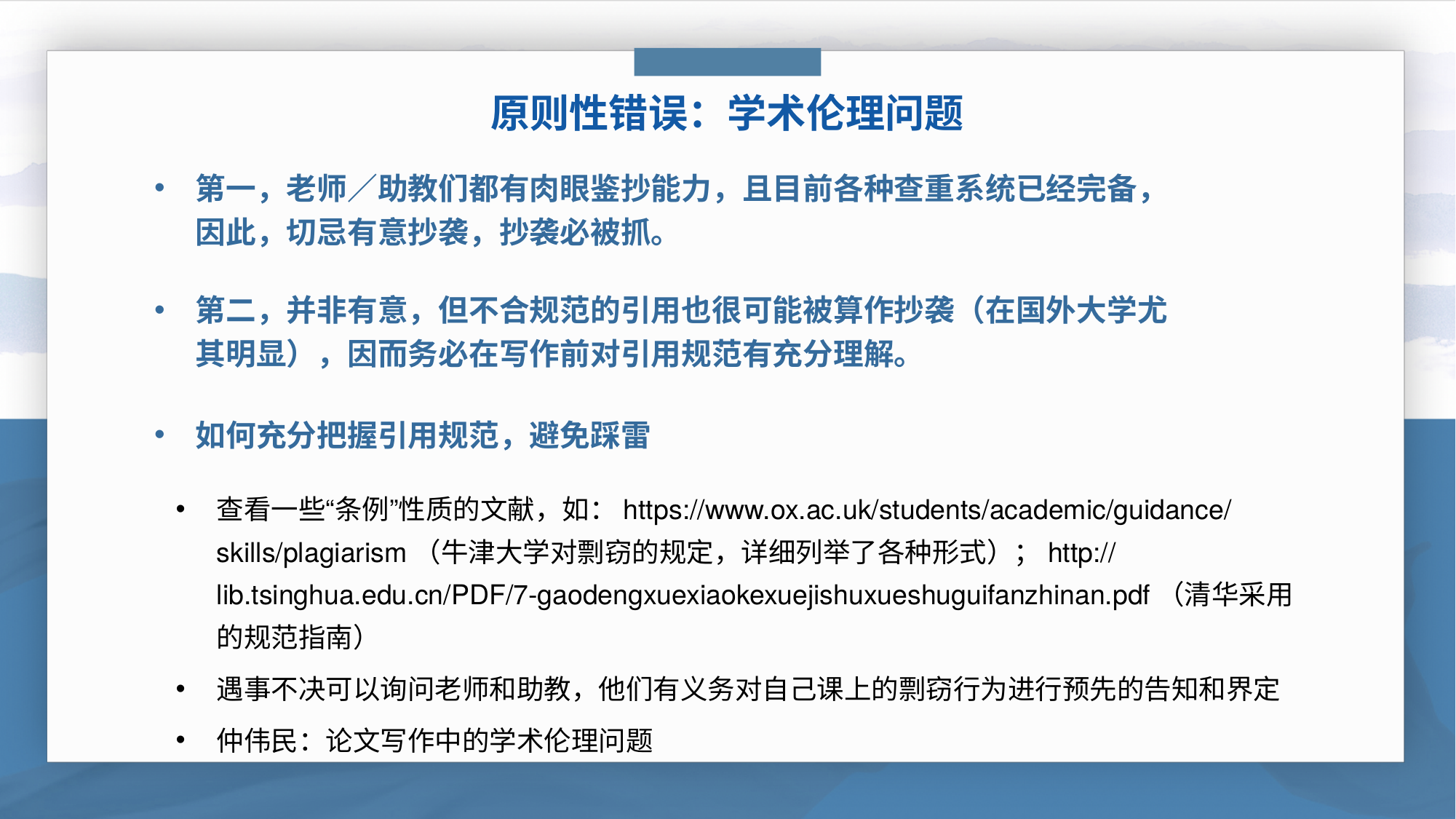

原则性错误：学术伦理问题
第一，老师／助教们都有肉眼鉴抄能力，且目前各种查重系统已经完备，因此，切忌有意抄袭，抄袭必被抓。
第二，并非有意，但不合规范的引用也很可能被算作抄袭（在国外大学尤其明显），因而务必在写作前对引用规范有充分理解。
如何充分把握引用规范，避免踩雷
查看一些“条例”性质的文献，如：https://www.ox.ac.uk/students/academic/guidance/skills/plagiarism（牛津大学对剽窃的规定，详细列举了各种形式）；http://lib.tsinghua.edu.cn/PDF/7-gaodengxuexiaokexuejishuxueshuguifanzhinan.pdf（清华采用的规范指南）
遇事不决可以询问老师和助教，他们有义务对自己课上的剽窃行为进行预先的告知和界定
仲伟民：论文写作中的学术伦理问题